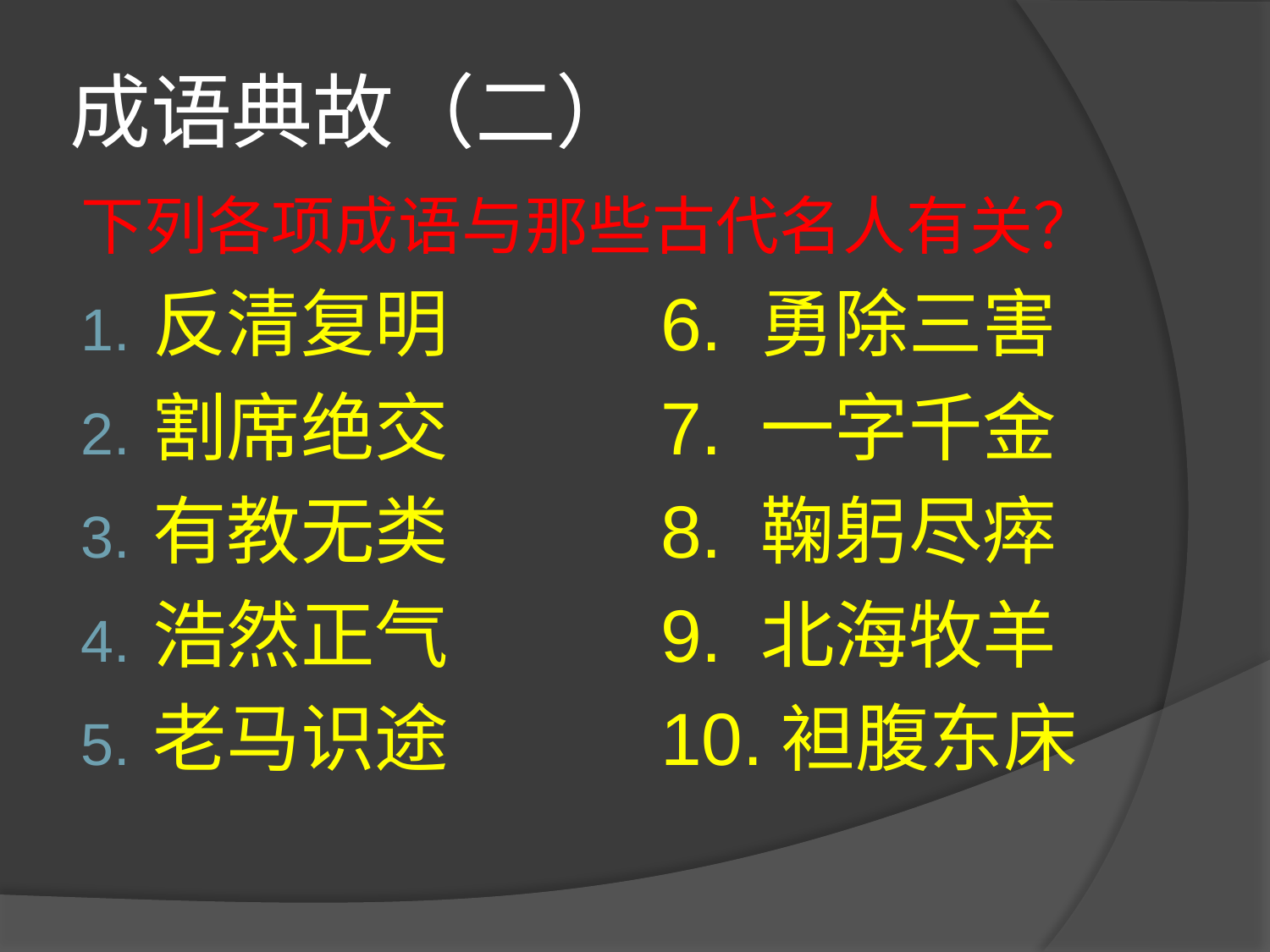

# 成语典故（二）
下列各项成语与那些古代名人有关？
反清复明		6. 勇除三害
割席绝交		7. 一字千金
有教无类		8. 鞠躬尽瘁
浩然正气		9. 北海牧羊
老马识途		10.袒腹东床